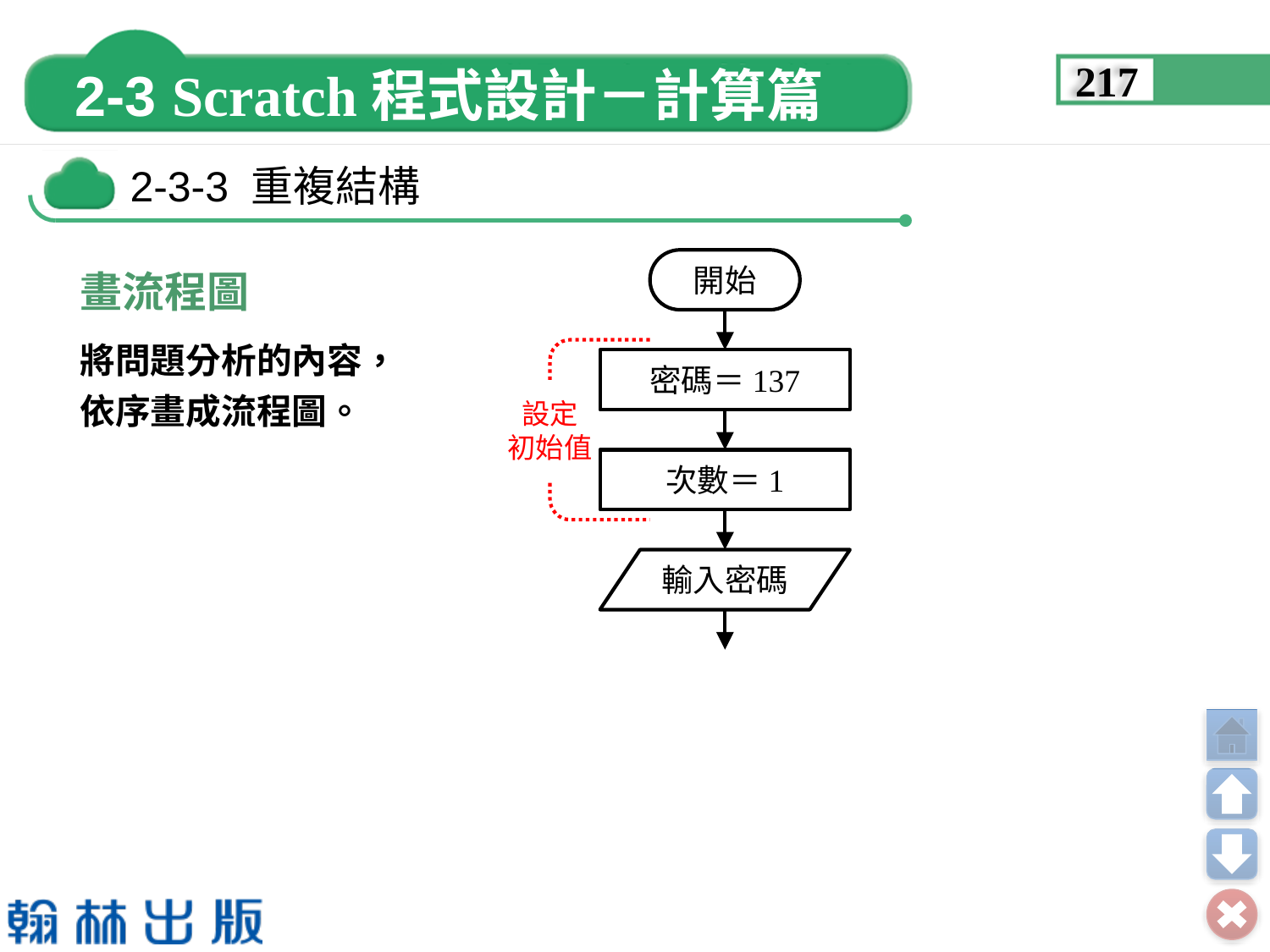

217
畫流程圖
開始

密碼＝137
設定
初始值
次數＝1
輸入密碼
將問題分析的內容，
依序畫成流程圖。